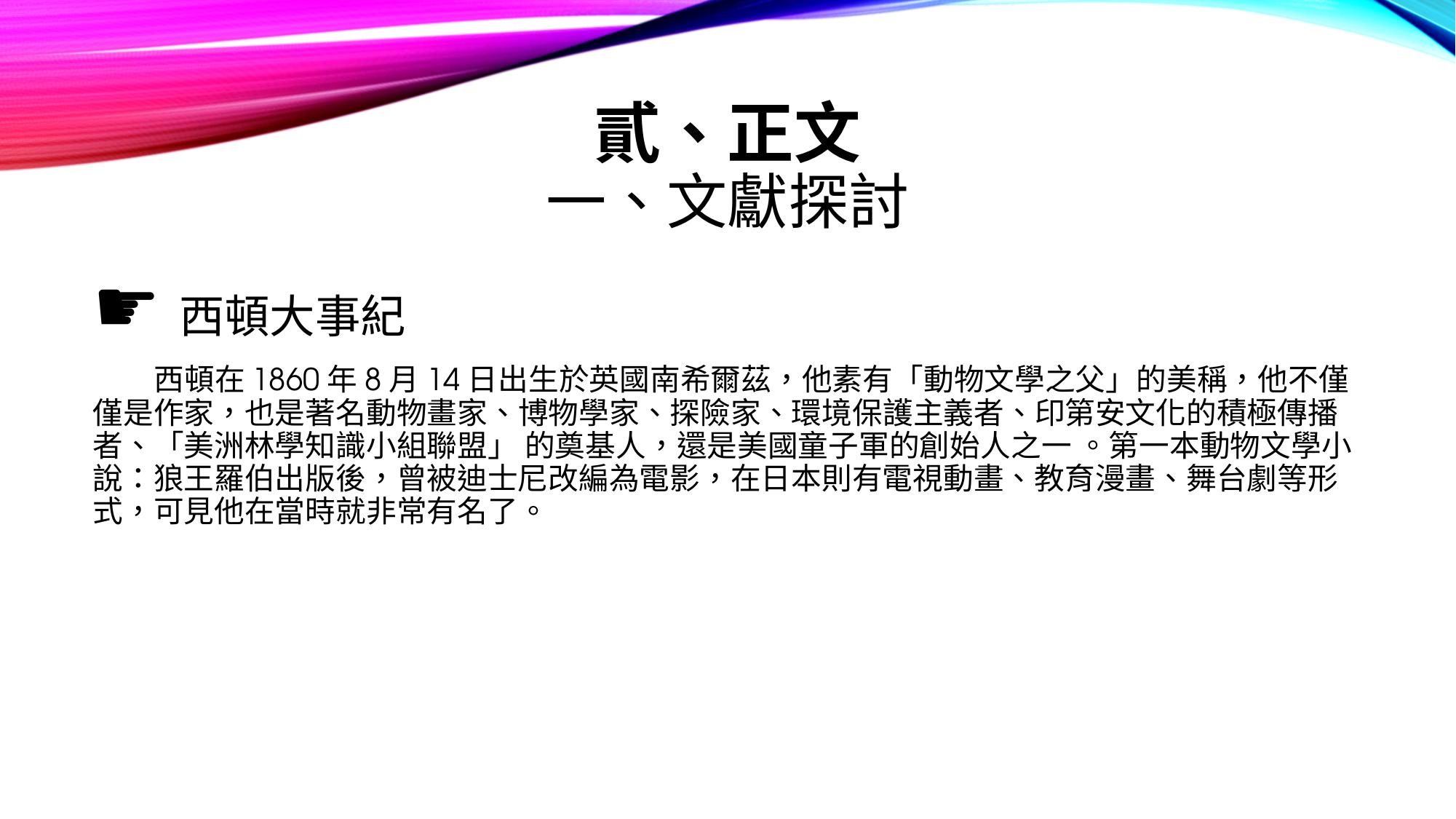

# 貳、正文 一、文獻探討
☛西頓大事紀
        西頓在1860年8月14日出生於英國南希爾茲，他素有「動物文學之父」的美稱，他不僅僅是作家，也是著名動物畫家、博物學家、探險家、環境保護主義者、印第安文化的積極傳播者、「美洲林學知識小組聯盟」 的奠基人，還是美國童子軍的創始人之一 。第一本動物文學小說：狼王羅伯出版後，曾被迪士尼改編為電影，在日本則有電視動畫、教育漫畫、舞台劇等形式，可見他在當時就非常有名了。